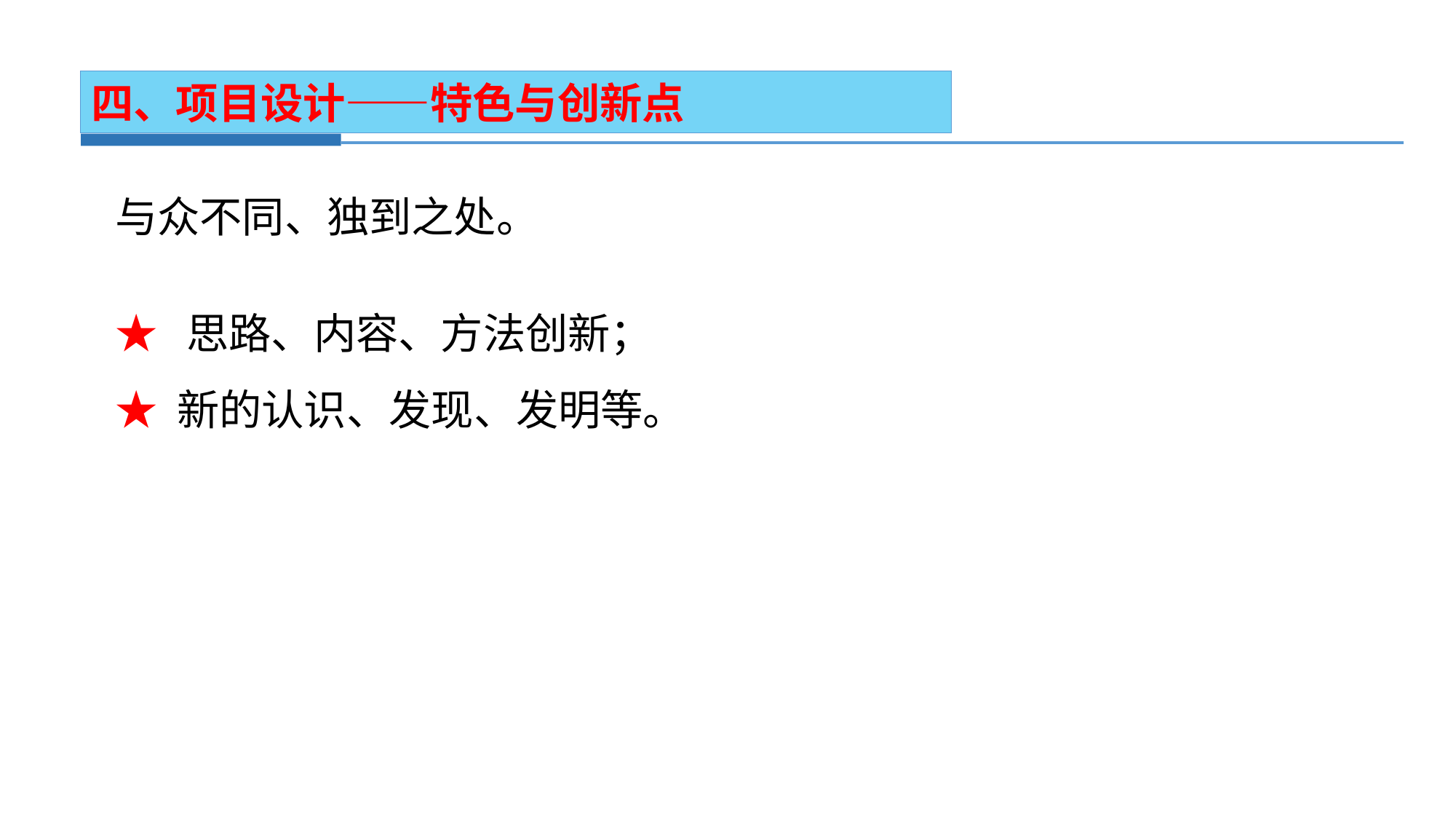

四、项目设计——特色与创新点

与众不同、独到之处。

★  思路、内容、方法创新；
★ 新的认识、发现、发明等。